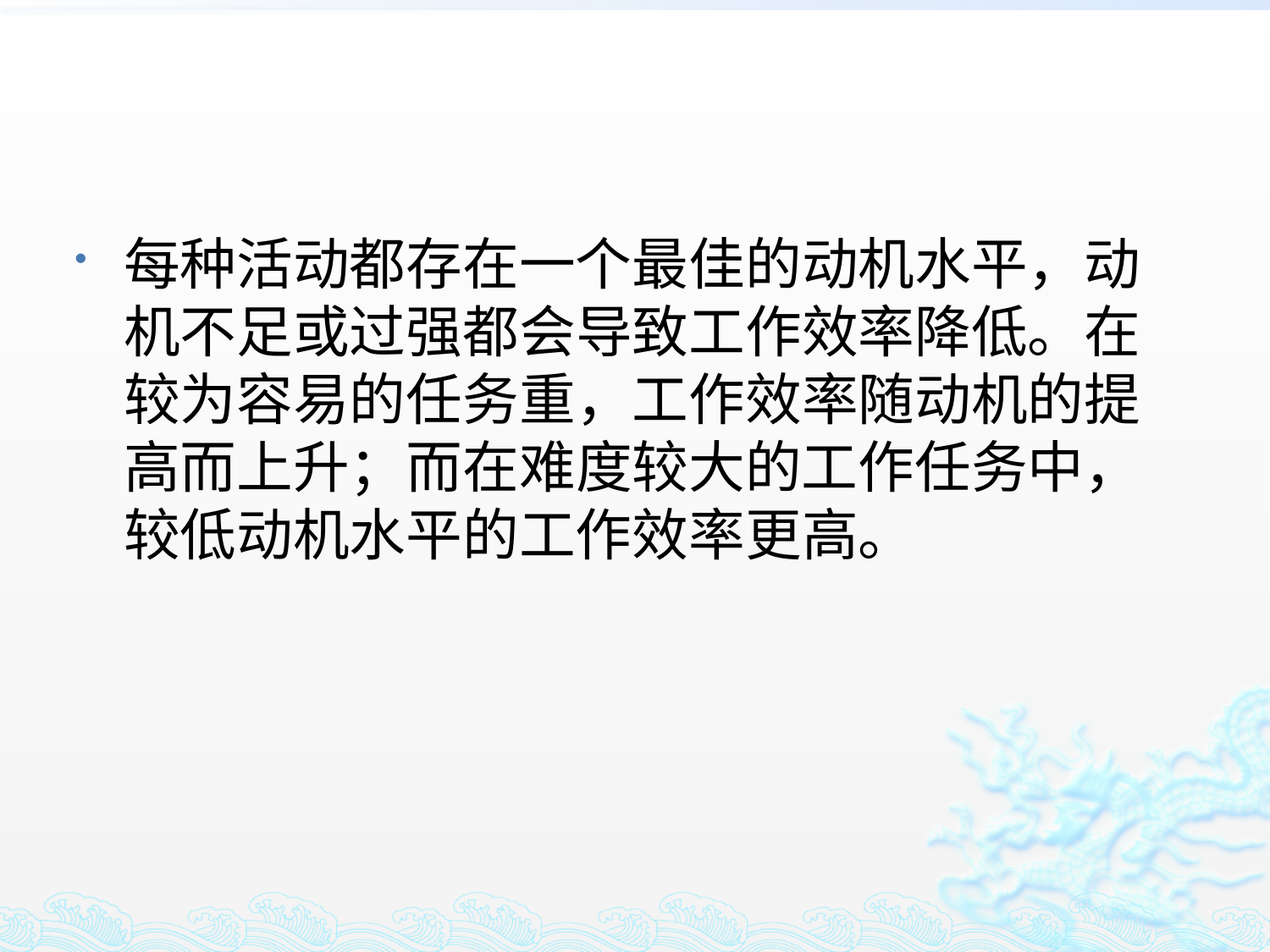

#
每种活动都存在一个最佳的动机水平，动机不足或过强都会导致工作效率降低。在较为容易的任务重，工作效率随动机的提高而上升；而在难度较大的工作任务中，较低动机水平的工作效率更高。